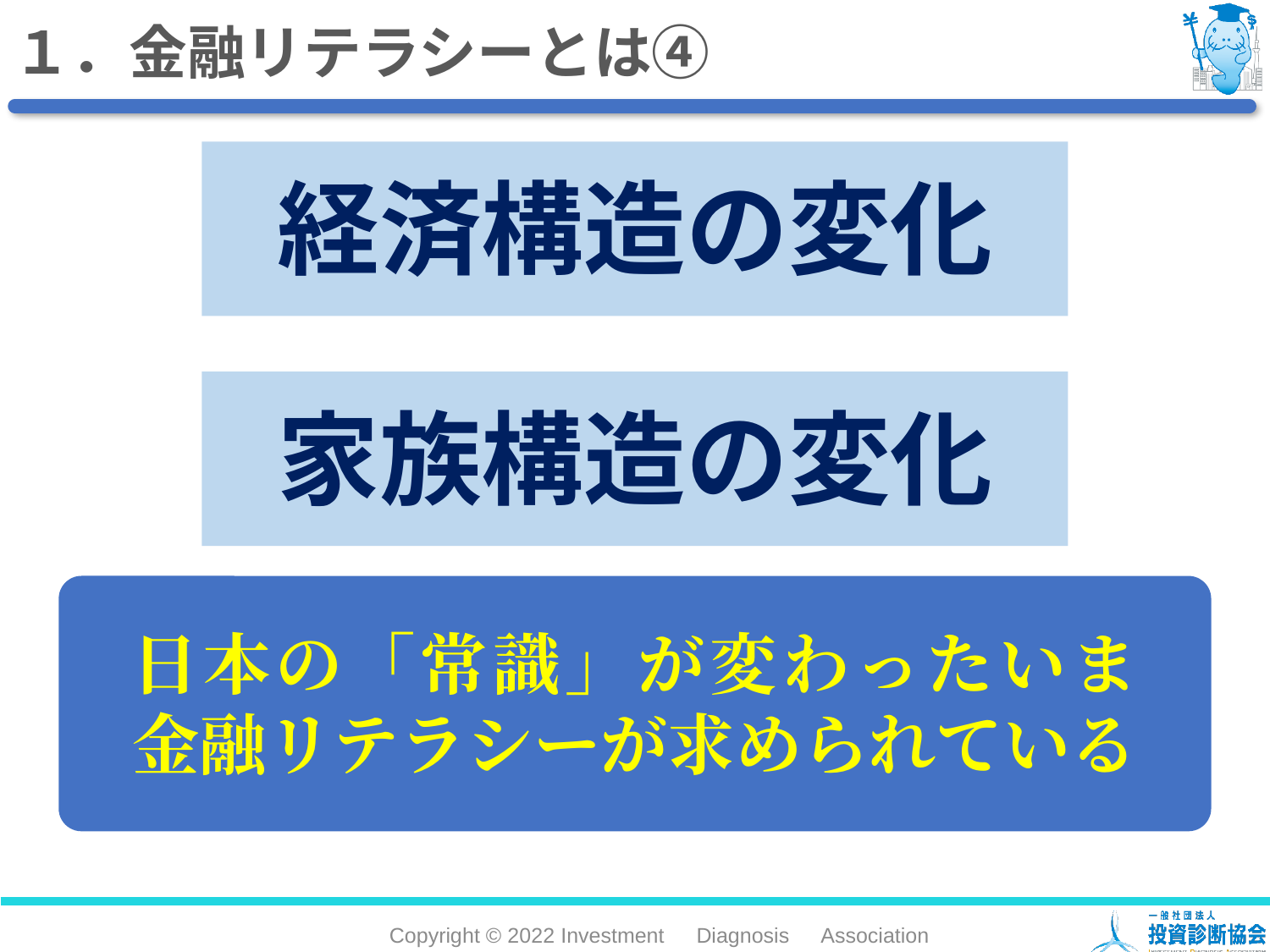

１．金融リテラシーとは④

経済構造の変化

家族構造の変化

日本の「常識」が変わったいま
金融リテラシーが求められている